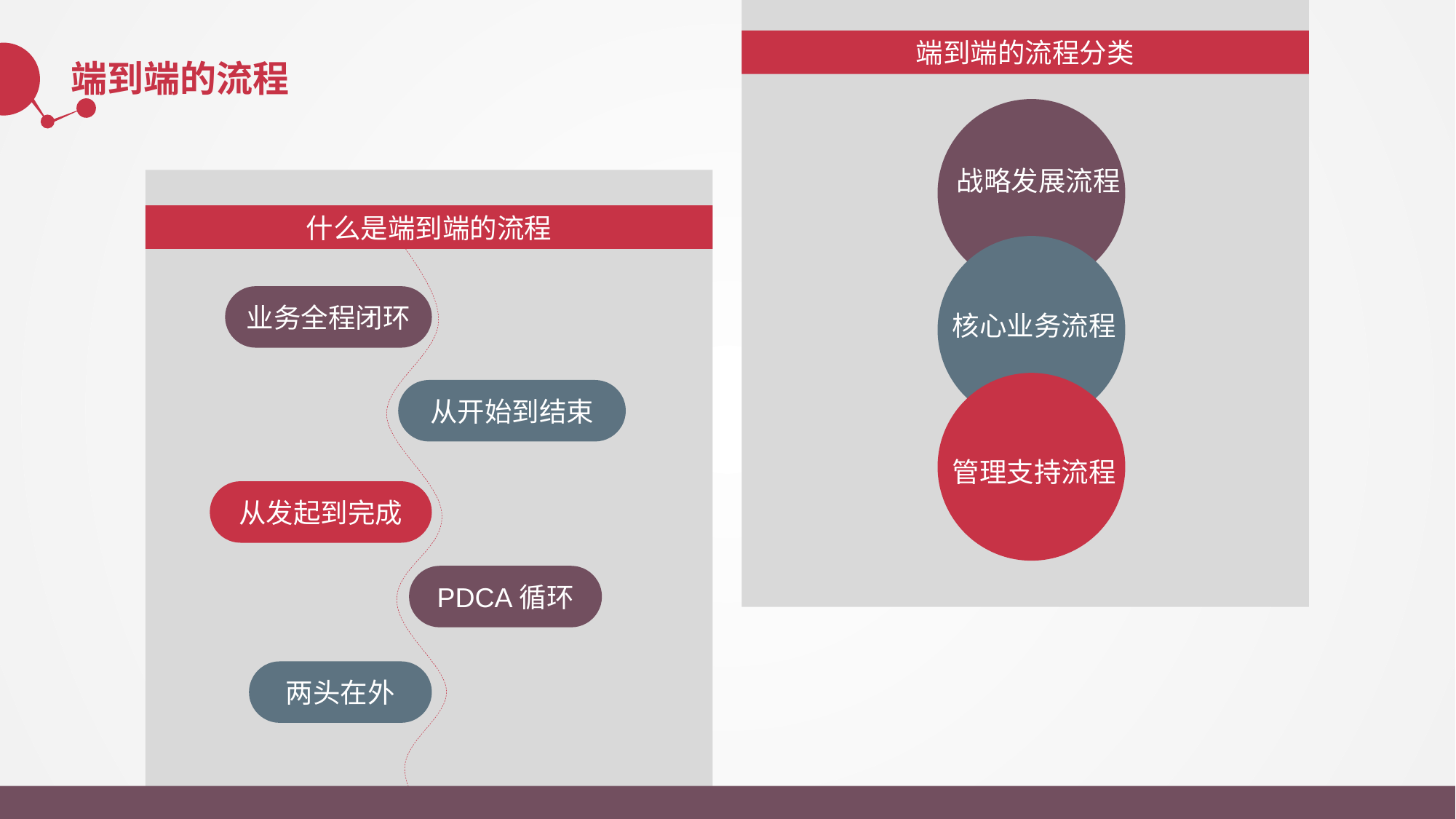

端到端的流程
端到端的流程分类

战略发展流程

什么是端到端的流程

业务全程闭环
核心业务流程

从开始到结束
管理支持流程
从发起到完成
PDCA循环
两头在外